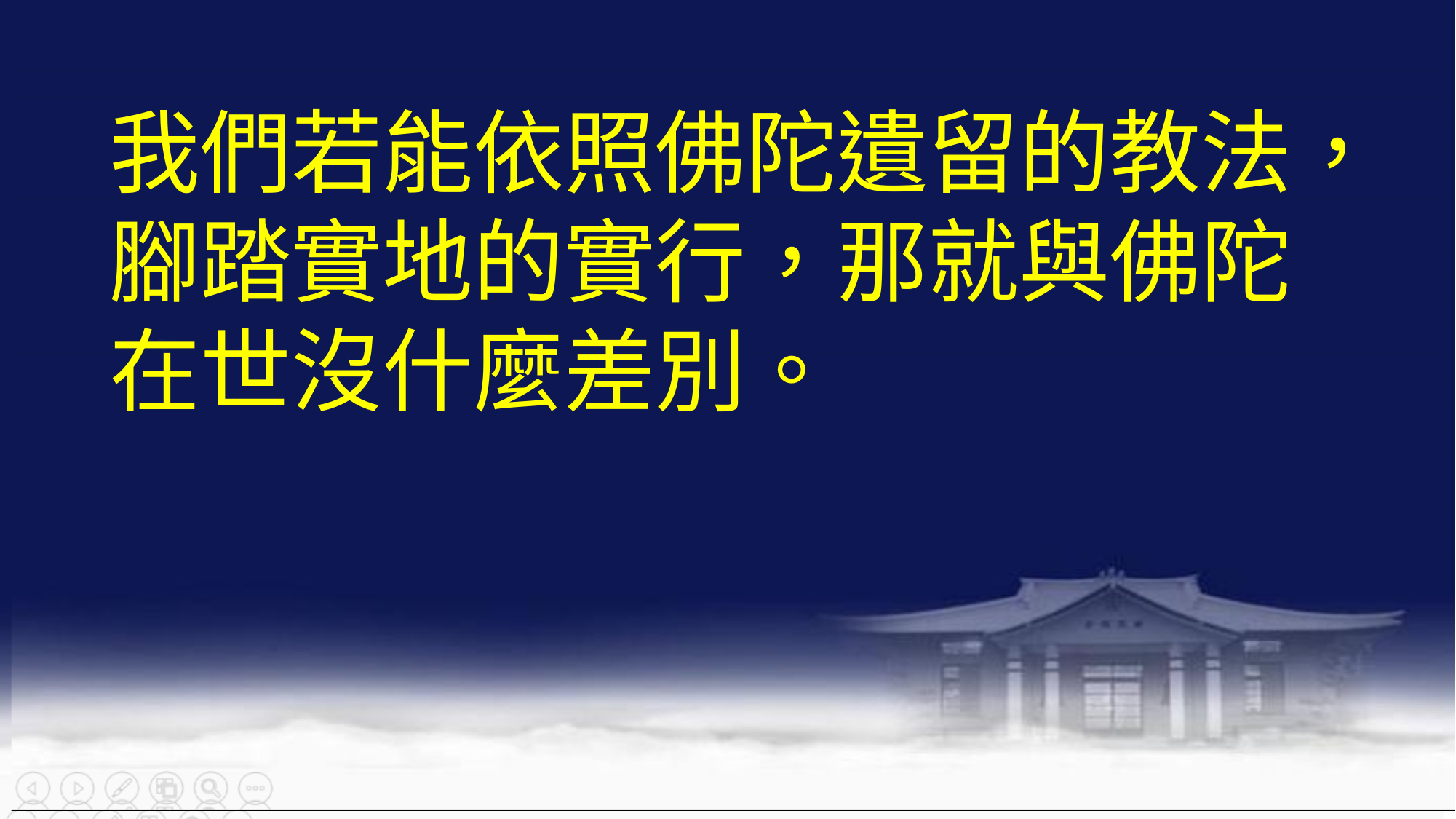

我們若能依照佛陀遺留的教法，腳踏實地的實行，那就與佛陀在世沒什麼差別。